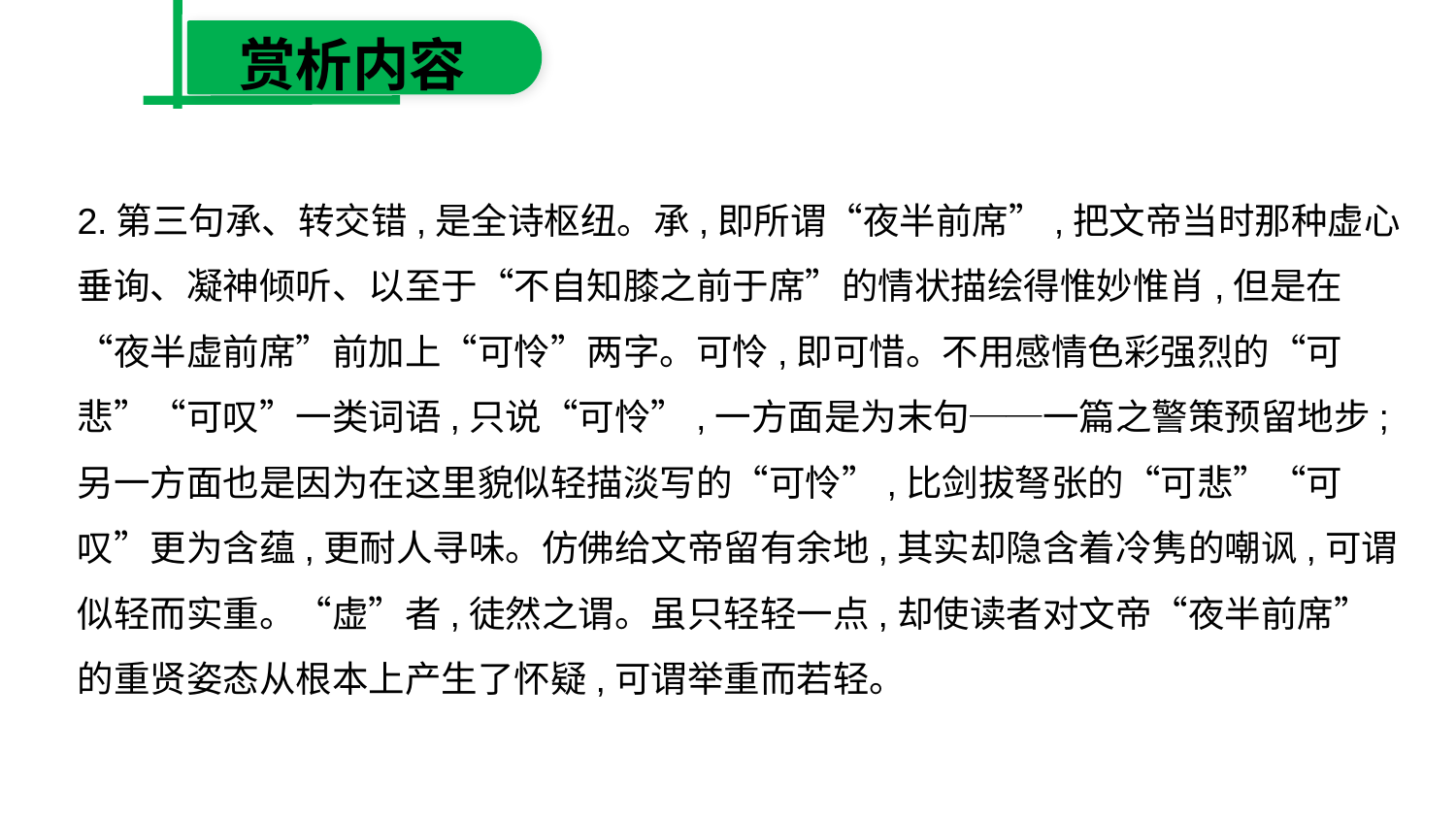

赏析内容
2.第三句承、转交错,是全诗枢纽。承,即所谓“夜半前席”,把文帝当时那种虚心垂询、凝神倾听、以至于“不自知膝之前于席”的情状描绘得惟妙惟肖,但是在“夜半虚前席”前加上“可怜”两字。可怜,即可惜。不用感情色彩强烈的“可悲”“可叹”一类词语,只说“可怜”,一方面是为末句──一篇之警策预留地步;另一方面也是因为在这里貌似轻描淡写的“可怜”,比剑拔弩张的“可悲”“可叹”更为含蕴,更耐人寻味。仿佛给文帝留有余地,其实却隐含着冷隽的嘲讽,可谓似轻而实重。“虚”者,徒然之谓。虽只轻轻一点,却使读者对文帝“夜半前席”的重贤姿态从根本上产生了怀疑,可谓举重而若轻。